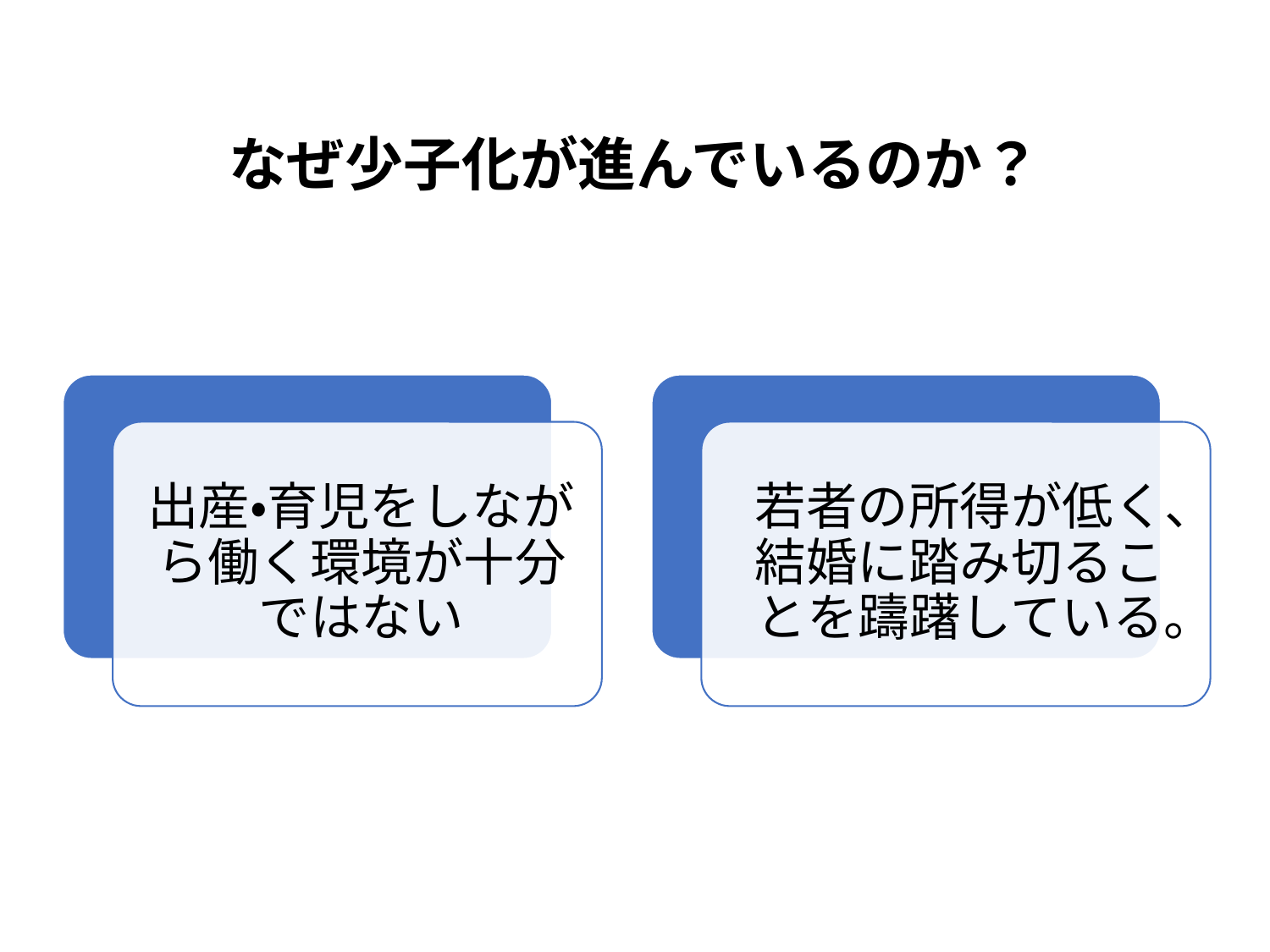

# なぜ少子化が進んでいるのか？
出産・育児をしながら働く環境が十分ではない
若者の所得が低く、結婚に踏み切ることを躊躇している。